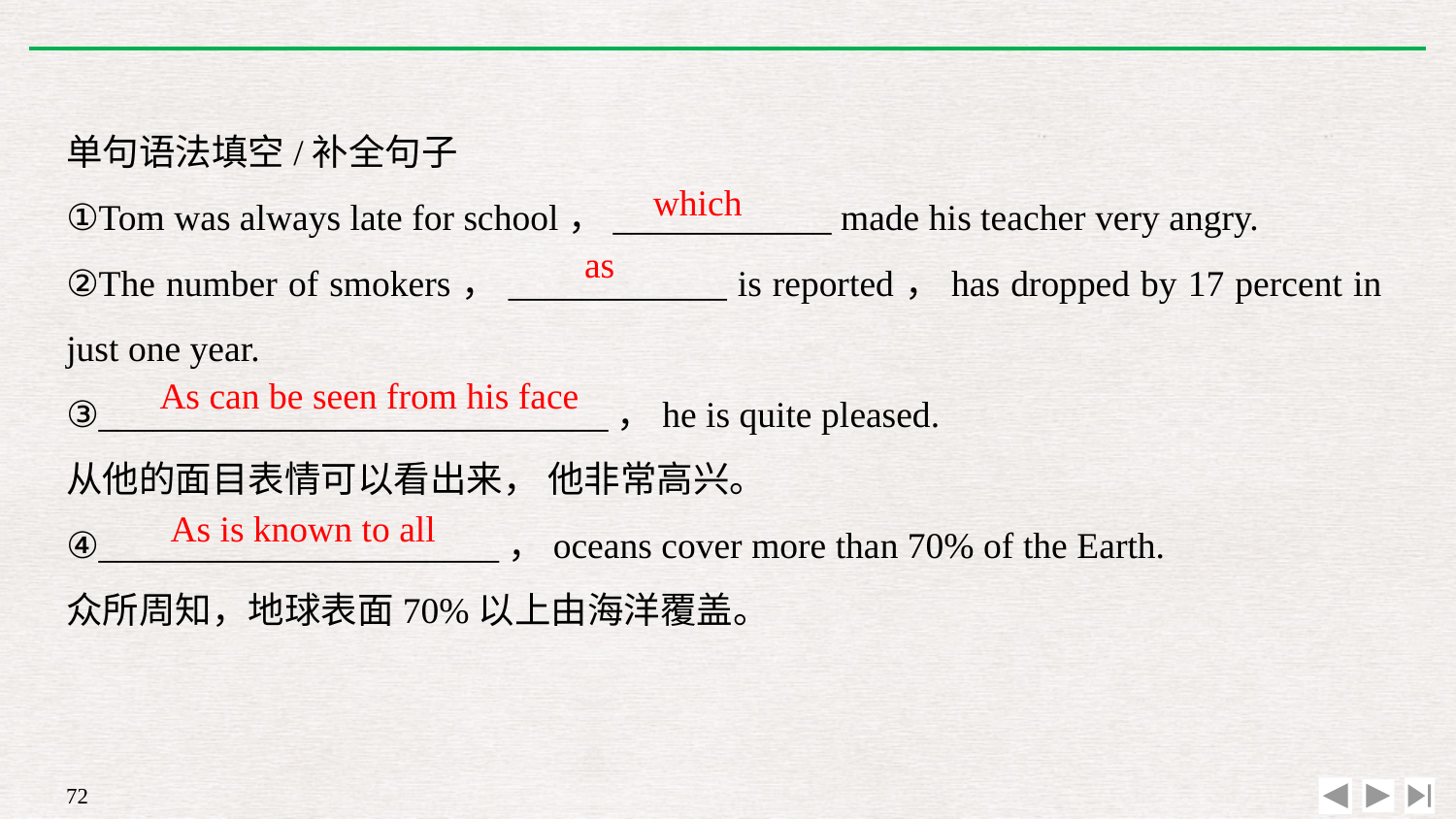

单句语法填空/补全句子
①Tom was always late for school，____________ made his teacher very angry.
②The number of smokers，____________ is reported，has dropped by 17 percent in just one year.
③____________________________，he is quite pleased.
从他的面目表情可以看出来， 他非常高兴。
④______________________，oceans cover more than 70% of the Earth.
众所周知，地球表面70%以上由海洋覆盖。
which
as
As can be seen from his face
As is known to all